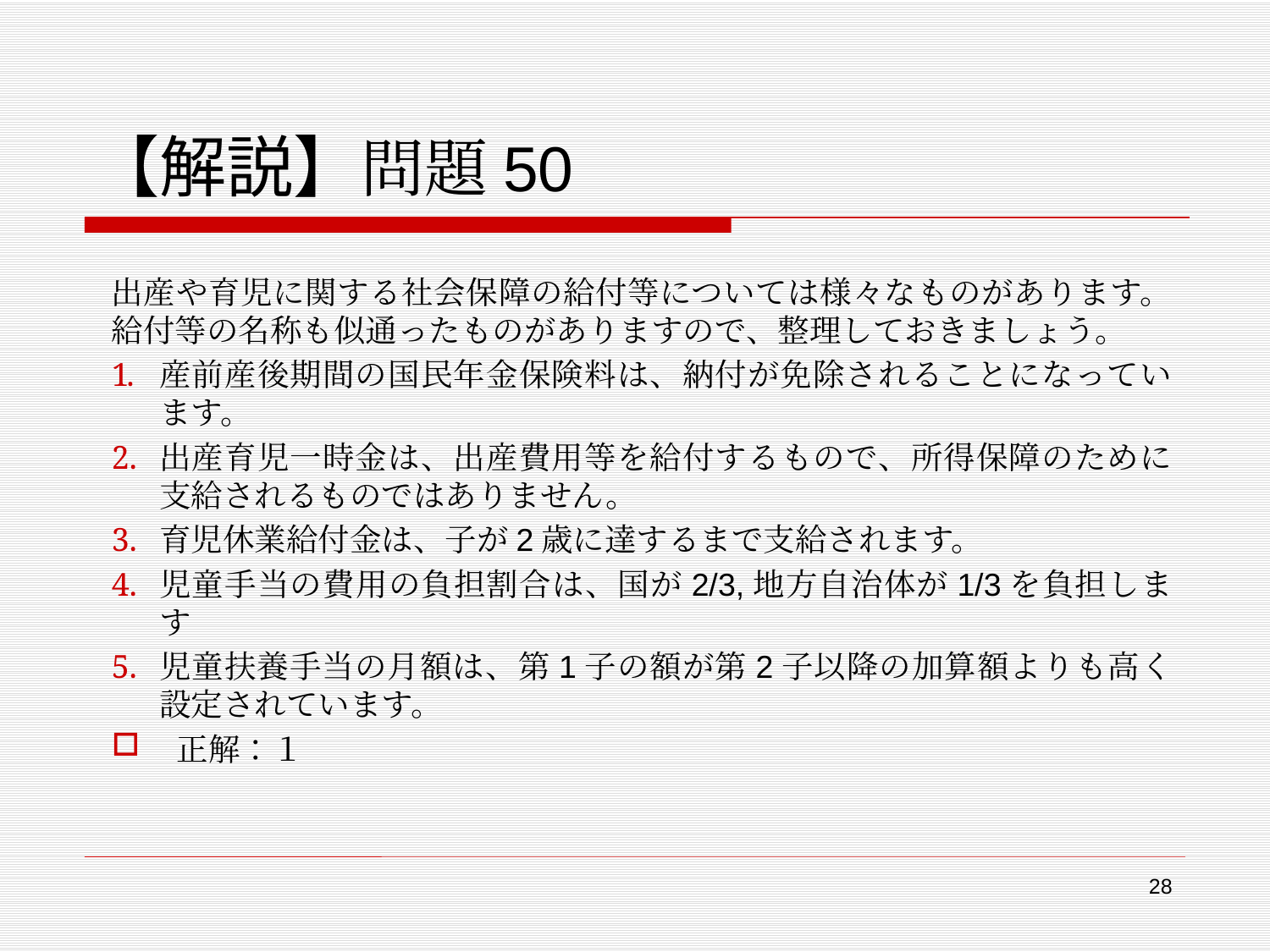

# 【解説】問題50
出産や育児に関する社会保障の給付等については様々なものがあります。給付等の名称も似通ったものがありますので、整理しておきましょう。
産前産後期間の国民年金保険料は、納付が免除されることになっています。
出産育児一時金は、出産費用等を給付するもので、所得保障のために支給されるものではありません。
育児休業給付金は、子が2歳に達するまで支給されます。
児童手当の費用の負担割合は、国が2/3,地方自治体が1/3を負担します
児童扶養手当の月額は、第1子の額が第2子以降の加算額よりも高く設定されています。
正解：１
28